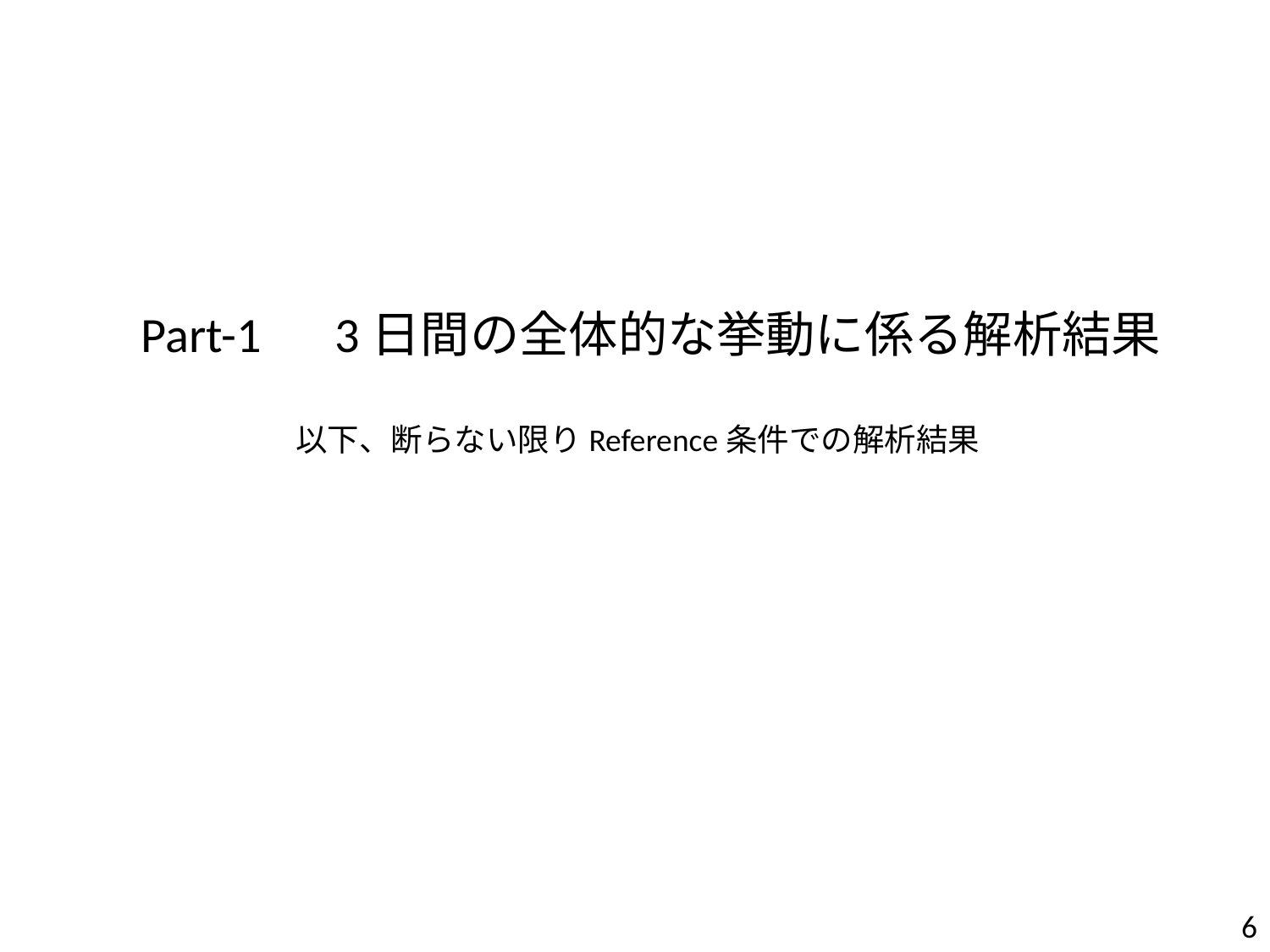

Part-1　3日間の全体的な挙動に係る解析結果
以下、断らない限りReference条件での解析結果
6